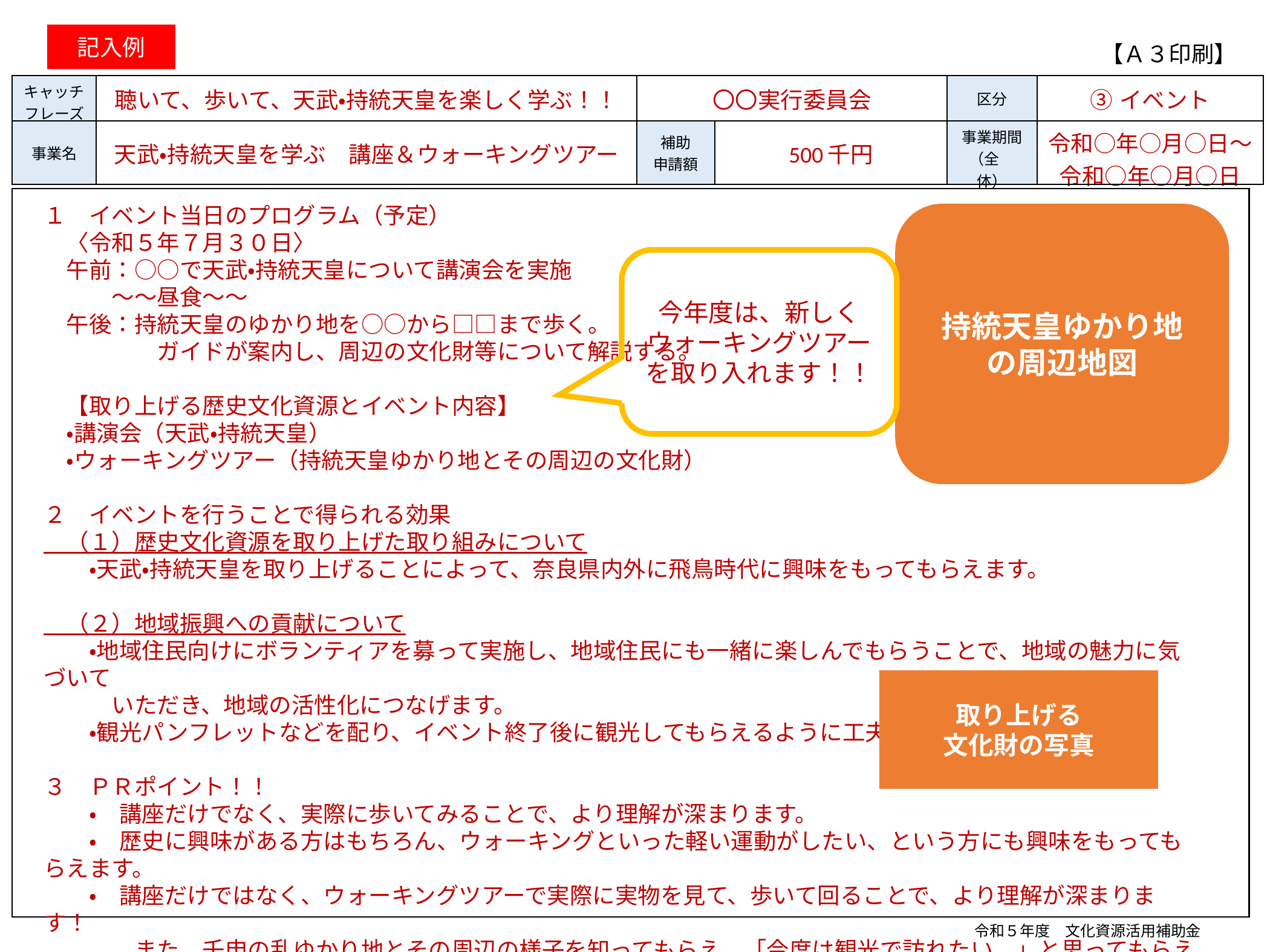

記入例
【Ａ３印刷】
| キャッチフレーズ | 聴いて、歩いて、天武・持統天皇を楽しく学ぶ！！ | 〇〇実行委員会 |  | 区分 | ③イベント |
| --- | --- | --- | --- | --- | --- |
| 事業名 | 天武・持統天皇を学ぶ　講座＆ウォーキングツアー | 補助 申請額 | 500千円 | 事業期間 （全　体） | 令和○年○月○日～令和○年○月○日 |

１　イベント当日のプログラム（予定）
　〈令和５年７月３０日〉
　午前：○○で天武・持統天皇について講演会を実施
　　　～～昼食～～
　午後：持統天皇のゆかり地を○○から□□まで歩く。
　　　　　ガイドが案内し、周辺の文化財等について解説する。

　【取り上げる歴史文化資源とイベント内容】
　・講演会（天武・持統天皇）
　・ウォーキングツアー（持統天皇ゆかり地とその周辺の文化財）

２　イベントを行うことで得られる効果
　（１）歴史文化資源を取り上げた取り組みについて
　　・天武・持統天皇を取り上げることによって、奈良県内外に飛鳥時代に興味をもってもらえます。

　（２）地域振興への貢献について
　　・地域住民向けにボランティアを募って実施し、地域住民にも一緒に楽しんでもらうことで、地域の魅力に気づいて
　　　いただき、地域の活性化につなげます。
　　・観光パンフレットなどを配り、イベント終了後に観光してもらえるように工夫します。

３　ＰＲポイント！！
　　・　講座だけでなく、実際に歩いてみることで、より理解が深まります。
　　・　歴史に興味がある方はもちろん、ウォーキングといった軽い運動がしたい、という方にも興味をもってもらえます。
　　・　講座だけではなく、ウォーキングツアーで実際に実物を見て、歩いて回ることで、より理解が深まります！
　　　　また、壬申の乱ゆかり地とその周辺の様子を知ってもらえ、「今度は観光で訪れたい。」と思ってもらえます！！

持統天皇ゆかり地
の周辺地図
今年度は、新しくウォーキングツアーを取り入れます！！
取り上げる
文化財の写真
令和５年度　文化資源活用補助金